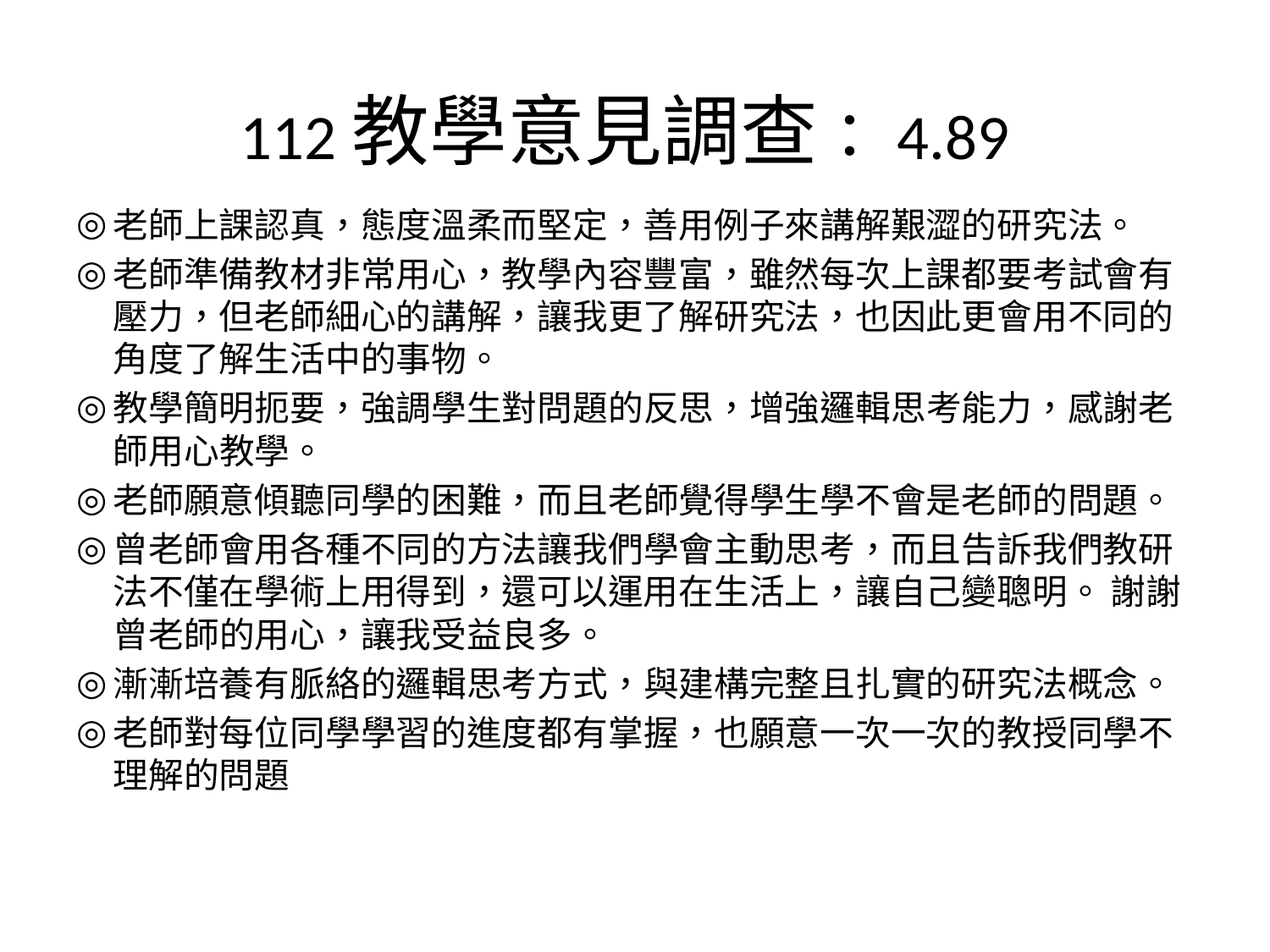

112教學意見調查：4.89
老師上課認真，態度溫柔而堅定，善用例子來講解艱澀的研究法。
老師準備教材非常用心，教學內容豐富，雖然每次上課都要考試會有壓力，但老師細心的講解，讓我更了解研究法，也因此更會用不同的角度了解生活中的事物。
教學簡明扼要，強調學生對問題的反思，增強邏輯思考能力，感謝老師用心教學。
老師願意傾聽同學的困難，而且老師覺得學生學不會是老師的問題。
曾老師會用各種不同的方法讓我們學會主動思考，而且告訴我們教研法不僅在學術上用得到，還可以運用在生活上，讓自己變聰明。 謝謝曾老師的用心，讓我受益良多。
漸漸培養有脈絡的邏輯思考方式，與建構完整且扎實的研究法概念。
老師對每位同學學習的進度都有掌握，也願意一次一次的教授同學不理解的問題